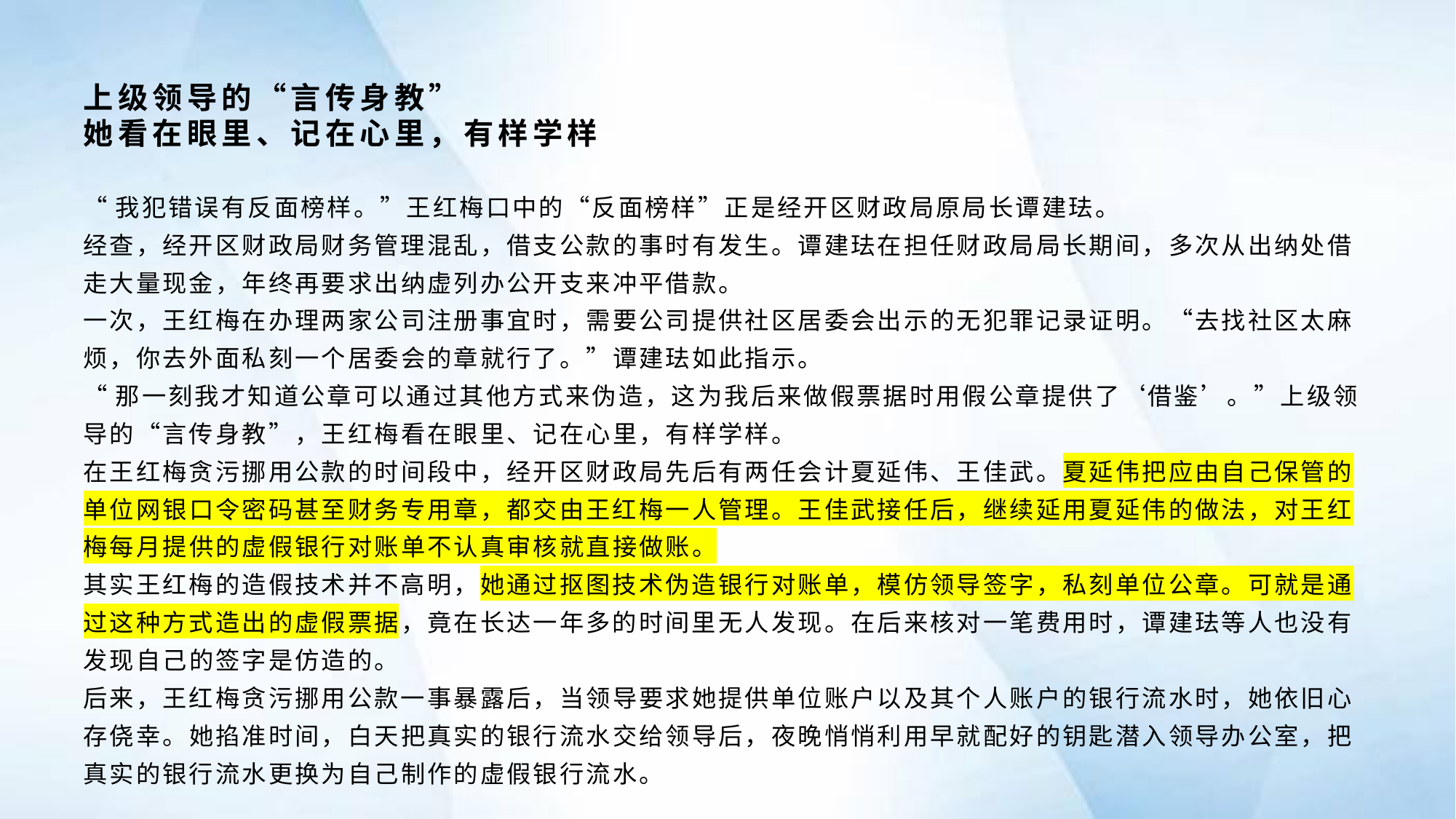

# 上级领导的“言传身教” 她看在眼里、记在心里，有样学样
“我犯错误有反面榜样。”王红梅口中的“反面榜样”正是经开区财政局原局长谭建珐。
经查，经开区财政局财务管理混乱，借支公款的事时有发生。谭建珐在担任财政局局长期间，多次从出纳处借走大量现金，年终再要求出纳虚列办公开支来冲平借款。
一次，王红梅在办理两家公司注册事宜时，需要公司提供社区居委会出示的无犯罪记录证明。“去找社区太麻烦，你去外面私刻一个居委会的章就行了。”谭建珐如此指示。
“那一刻我才知道公章可以通过其他方式来伪造，这为我后来做假票据时用假公章提供了‘借鉴’。”上级领导的“言传身教”，王红梅看在眼里、记在心里，有样学样。
在王红梅贪污挪用公款的时间段中，经开区财政局先后有两任会计夏延伟、王佳武。夏延伟把应由自己保管的单位网银口令密码甚至财务专用章，都交由王红梅一人管理。王佳武接任后，继续延用夏延伟的做法，对王红梅每月提供的虚假银行对账单不认真审核就直接做账。
其实王红梅的造假技术并不高明，她通过抠图技术伪造银行对账单，模仿领导签字，私刻单位公章。可就是通过这种方式造出的虚假票据，竟在长达一年多的时间里无人发现。在后来核对一笔费用时，谭建珐等人也没有发现自己的签字是仿造的。
后来，王红梅贪污挪用公款一事暴露后，当领导要求她提供单位账户以及其个人账户的银行流水时，她依旧心存侥幸。她掐准时间，白天把真实的银行流水交给领导后，夜晚悄悄利用早就配好的钥匙潜入领导办公室，把真实的银行流水更换为自己制作的虚假银行流水。